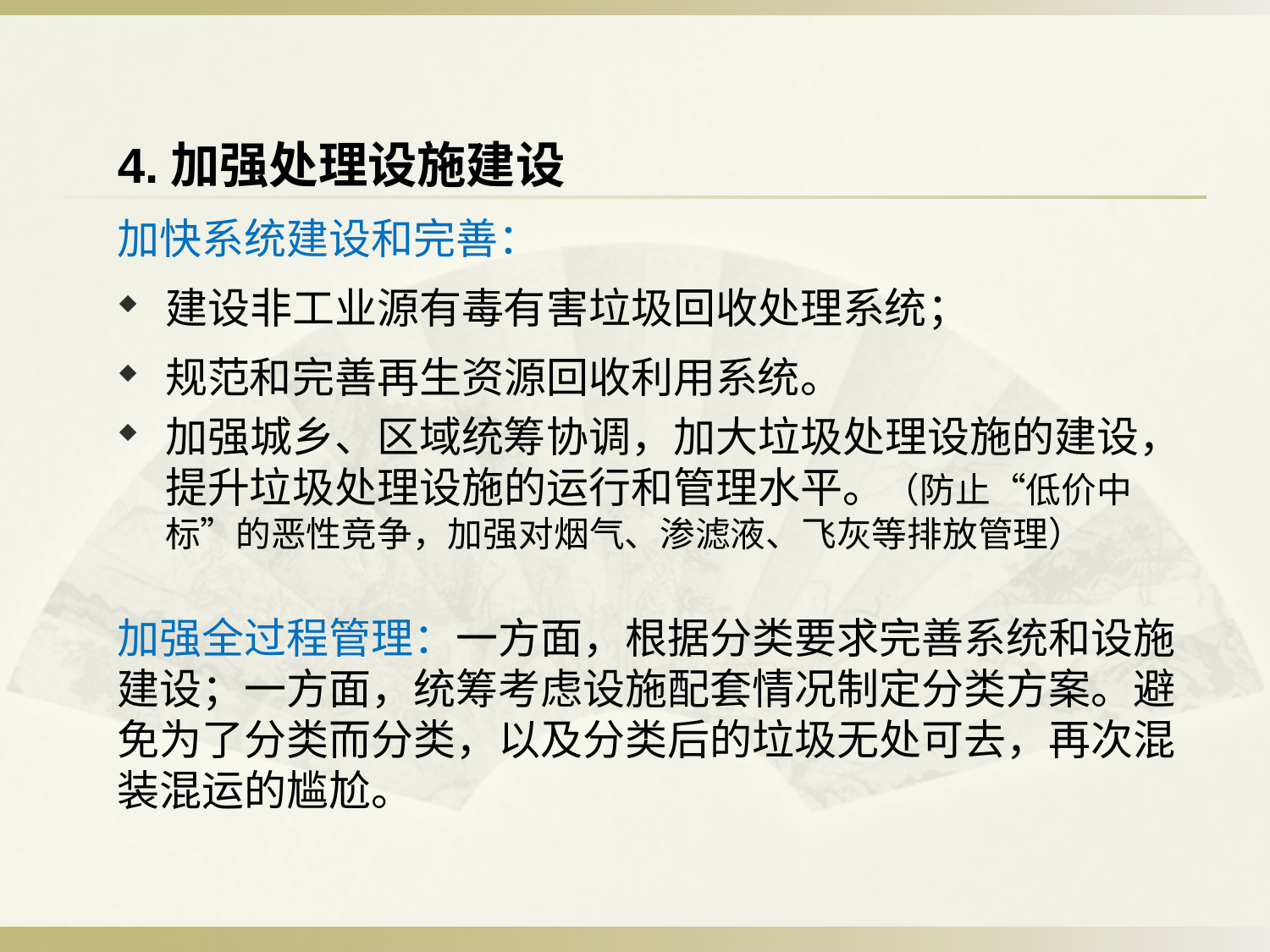

4.加强处理设施建设
加快系统建设和完善：
建设非工业源有毒有害垃圾回收处理系统；
规范和完善再生资源回收利用系统。
加强城乡、区域统筹协调，加大垃圾处理设施的建设，提升垃圾处理设施的运行和管理水平。（防止“低价中标”的恶性竞争，加强对烟气、渗滤液、飞灰等排放管理）

加强全过程管理：一方面，根据分类要求完善系统和设施建设；一方面，统筹考虑设施配套情况制定分类方案。避免为了分类而分类，以及分类后的垃圾无处可去，再次混装混运的尴尬。